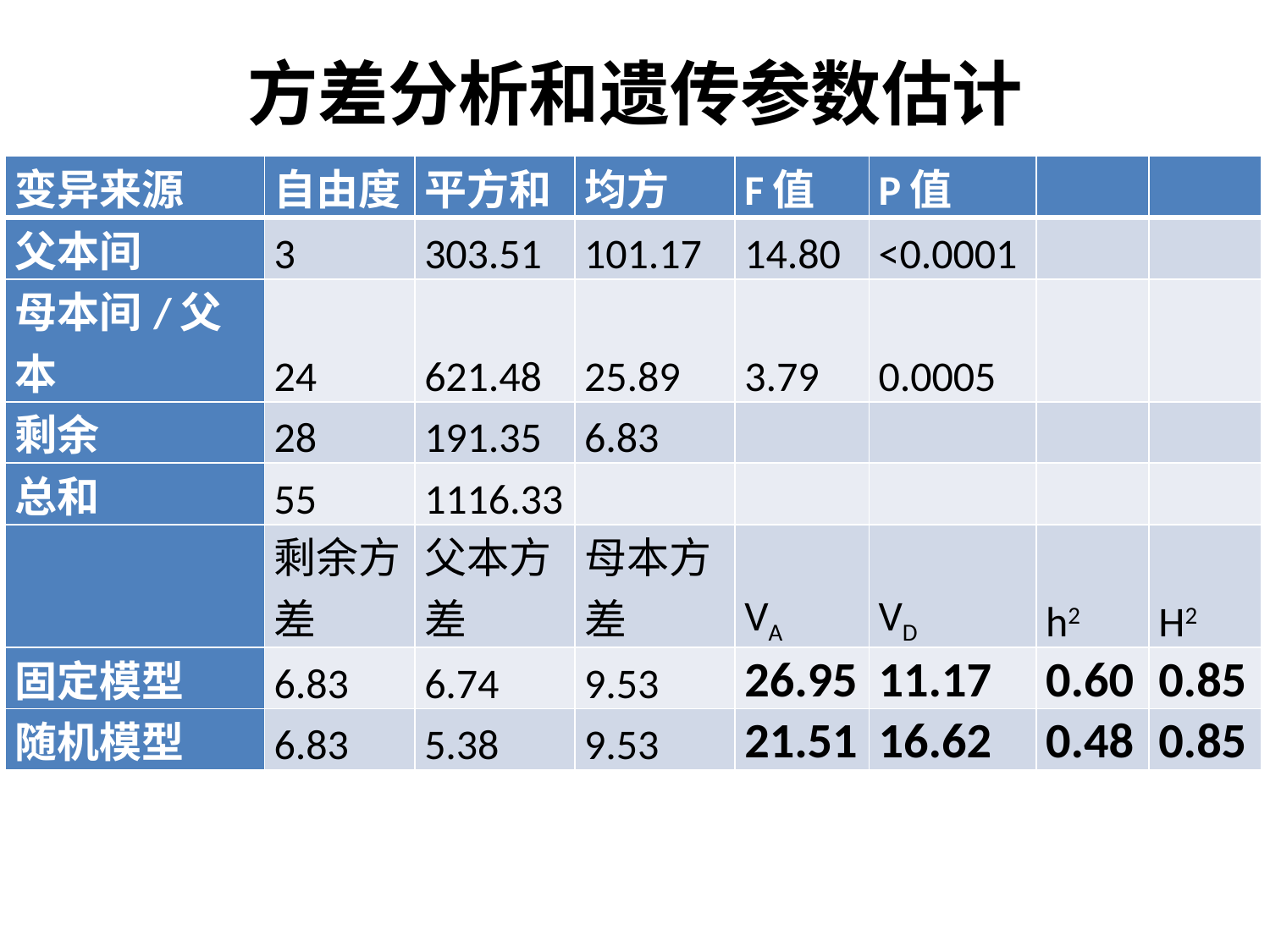

# 方差分析和遗传参数估计
| 变异来源 | 自由度 | 平方和 | 均方 | F值 | P值 |  |  |
| --- | --- | --- | --- | --- | --- | --- | --- |
| 父本间 | 3 | 303.51 | 101.17 | 14.80 | <0.0001 |  |  |
| 母本间/父本 | 24 | 621.48 | 25.89 | 3.79 | 0.0005 |  |  |
| 剩余 | 28 | 191.35 | 6.83 |  |  |  |  |
| 总和 | 55 | 1116.33 |  |  |  |  |  |
|  | 剩余方差 | 父本方差 | 母本方差 | VA | VD | h2 | H2 |
| 固定模型 | 6.83 | 6.74 | 9.53 | 26.95 | 11.17 | 0.60 | 0.85 |
| 随机模型 | 6.83 | 5.38 | 9.53 | 21.51 | 16.62 | 0.48 | 0.85 |